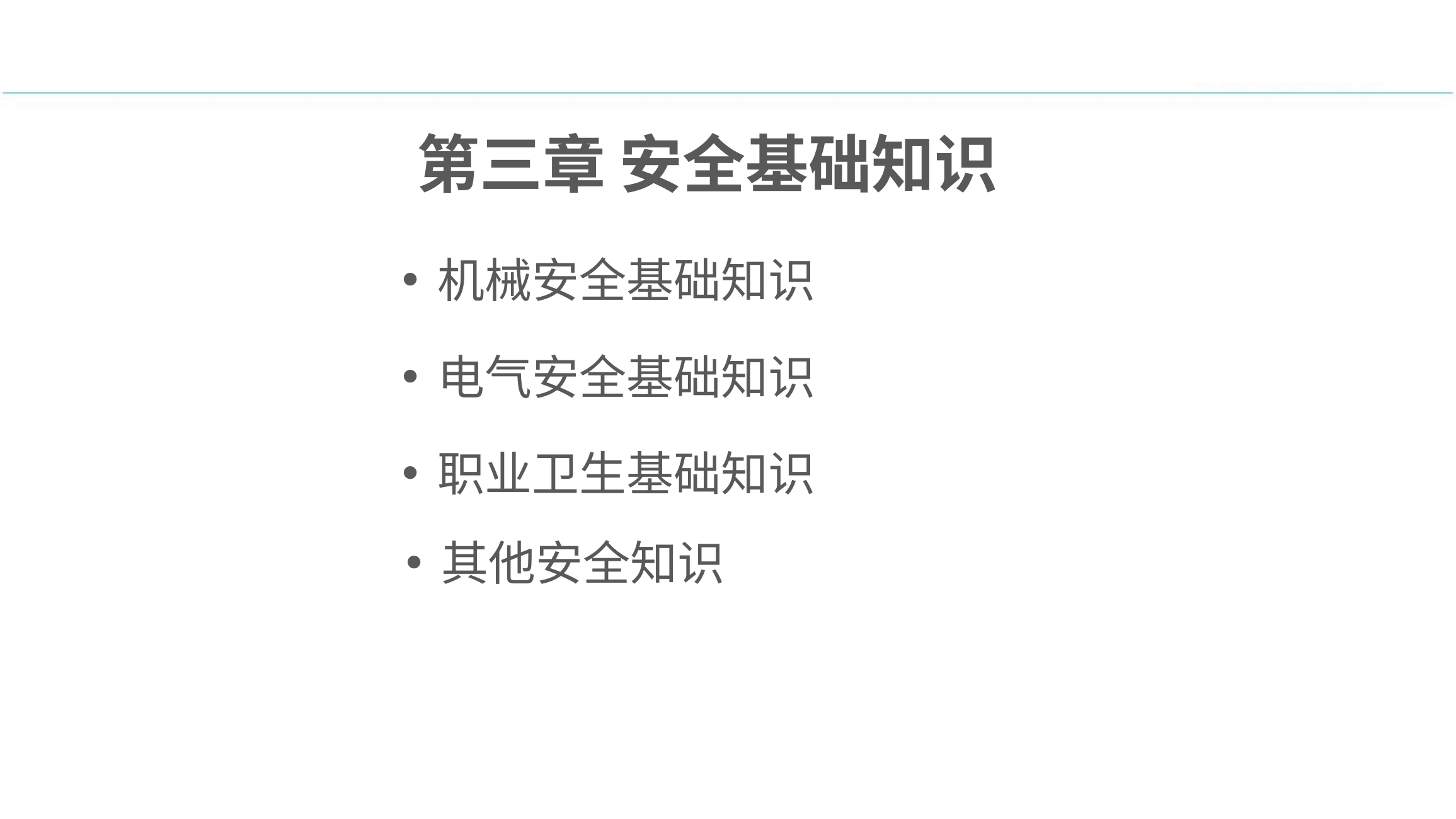

第三章 安全基础知识
机械安全基础知识
电气安全基础知识
职业卫生基础知识
其他安全知识